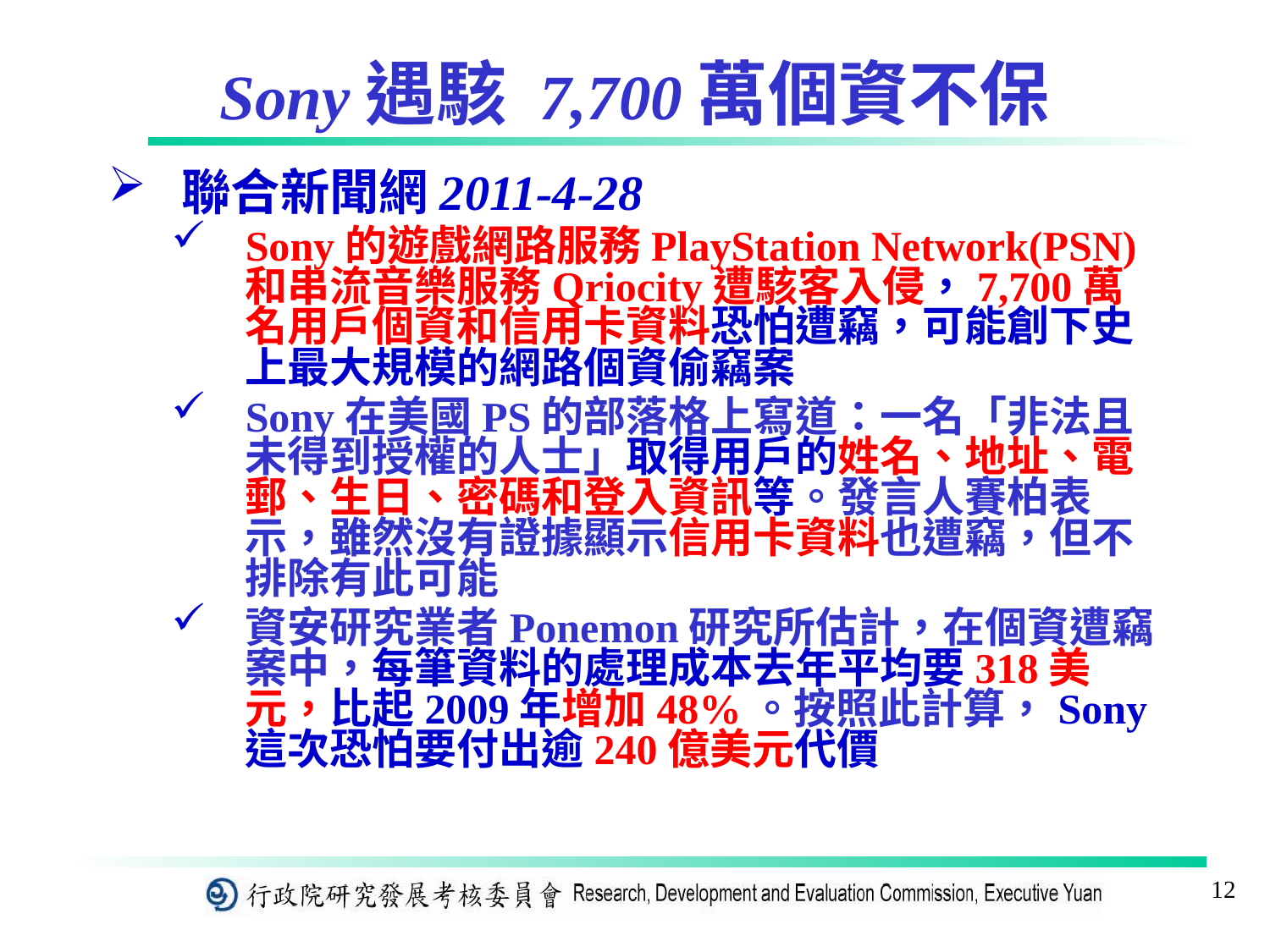

# Sony遇駭 7,700萬個資不保
聯合新聞網2011-4-28
Sony的遊戲網路服務PlayStation Network(PSN)和串流音樂服務Qriocity遭駭客入侵，7,700萬名用戶個資和信用卡資料恐怕遭竊，可能創下史上最大規模的網路個資偷竊案
Sony在美國PS的部落格上寫道：一名「非法且未得到授權的人士」取得用戶的姓名、地址、電郵、生日、密碼和登入資訊等。發言人賽柏表示，雖然沒有證據顯示信用卡資料也遭竊，但不排除有此可能
資安研究業者Ponemon研究所估計，在個資遭竊案中，每筆資料的處理成本去年平均要318美元，比起2009年增加48%。按照此計算，Sony這次恐怕要付出逾240億美元代價
12